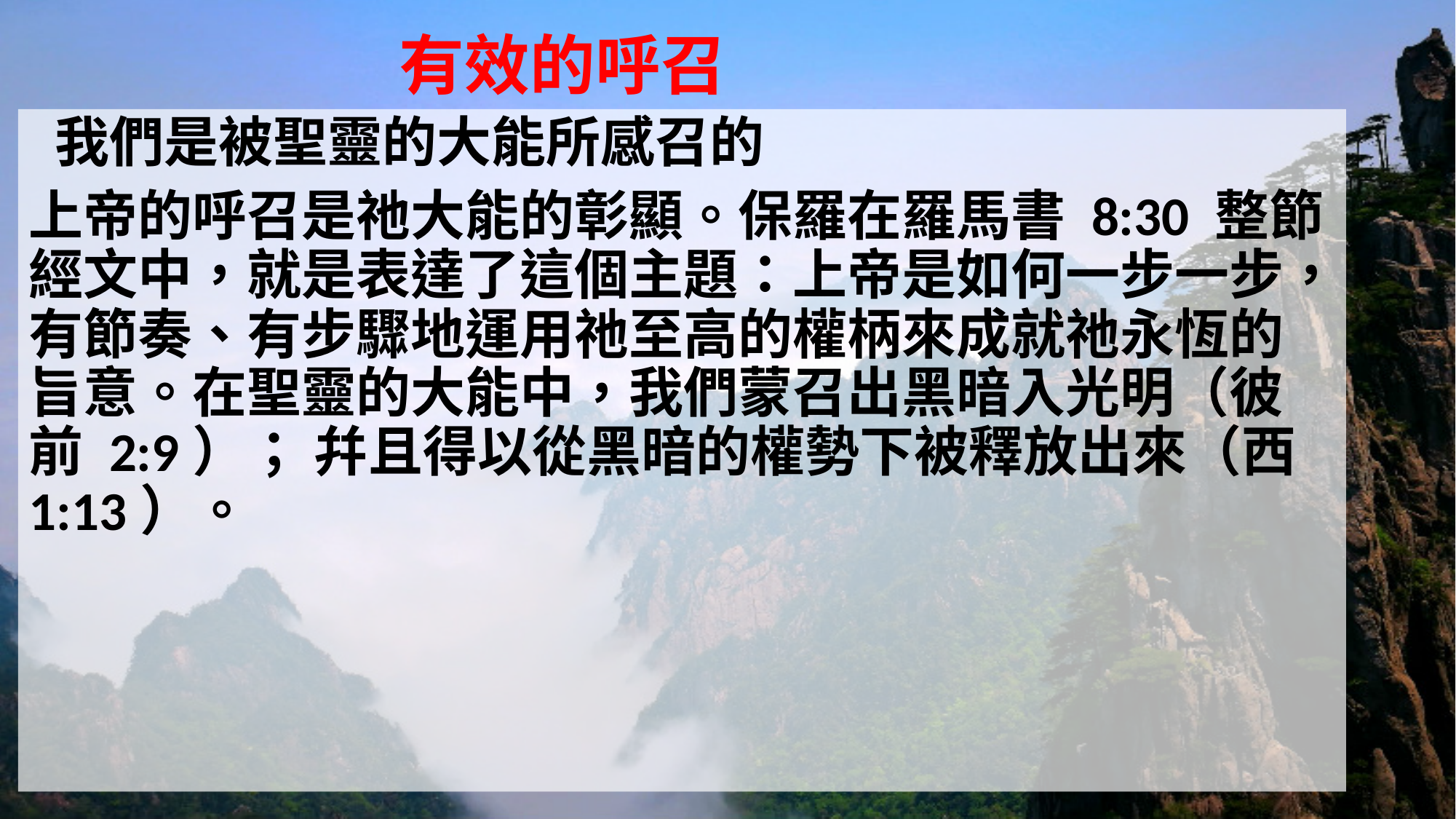

# 有效的呼召
 我們是被聖靈的大能所感召的
上帝的呼召是祂大能的彰顯。保羅在羅馬書 8:30 整節經文中，就是表達了這個主題：上帝是如何一步一步，有節奏、有步驟地運用祂至高的權柄來成就祂永恆的旨意。在聖靈的大能中，我們蒙召出黑暗入光明（彼前 2:9）； 幷且得以從黑暗的權勢下被釋放出來（西1:13）。